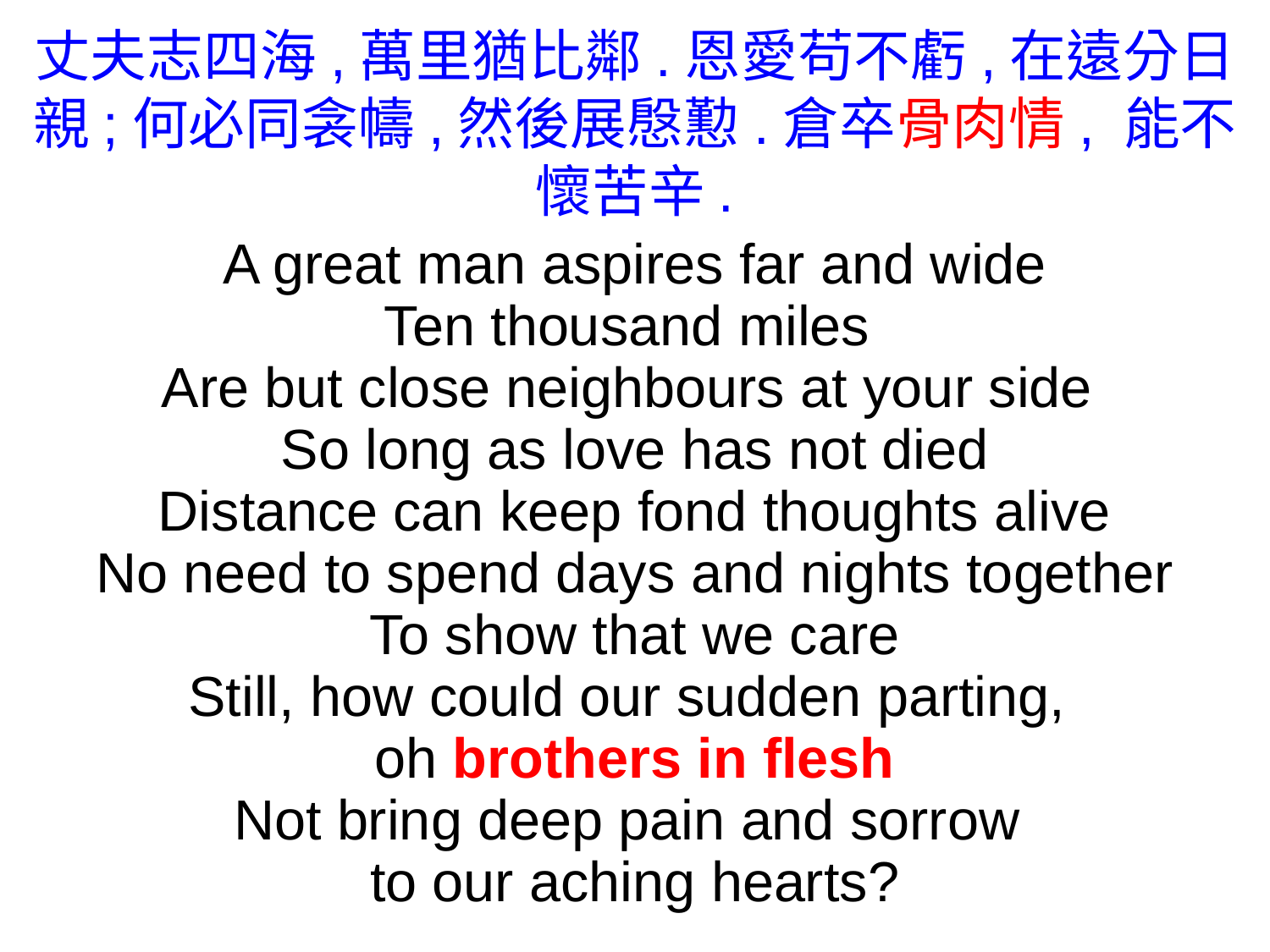

丈夫志四海,萬里猶比鄰.恩愛苟不虧,在遠分日親;何必同衾幬,然後展慇懃.倉卒骨肉情, 能不懷苦辛.
A great man aspires far and wide
Ten thousand miles
Are but close neighbours at your side
So long as love has not died
Distance can keep fond thoughts alive
No need to spend days and nights together
To show that we care
Still, how could our sudden parting,
oh brothers in flesh
Not bring deep pain and sorrow
to our aching hearts?